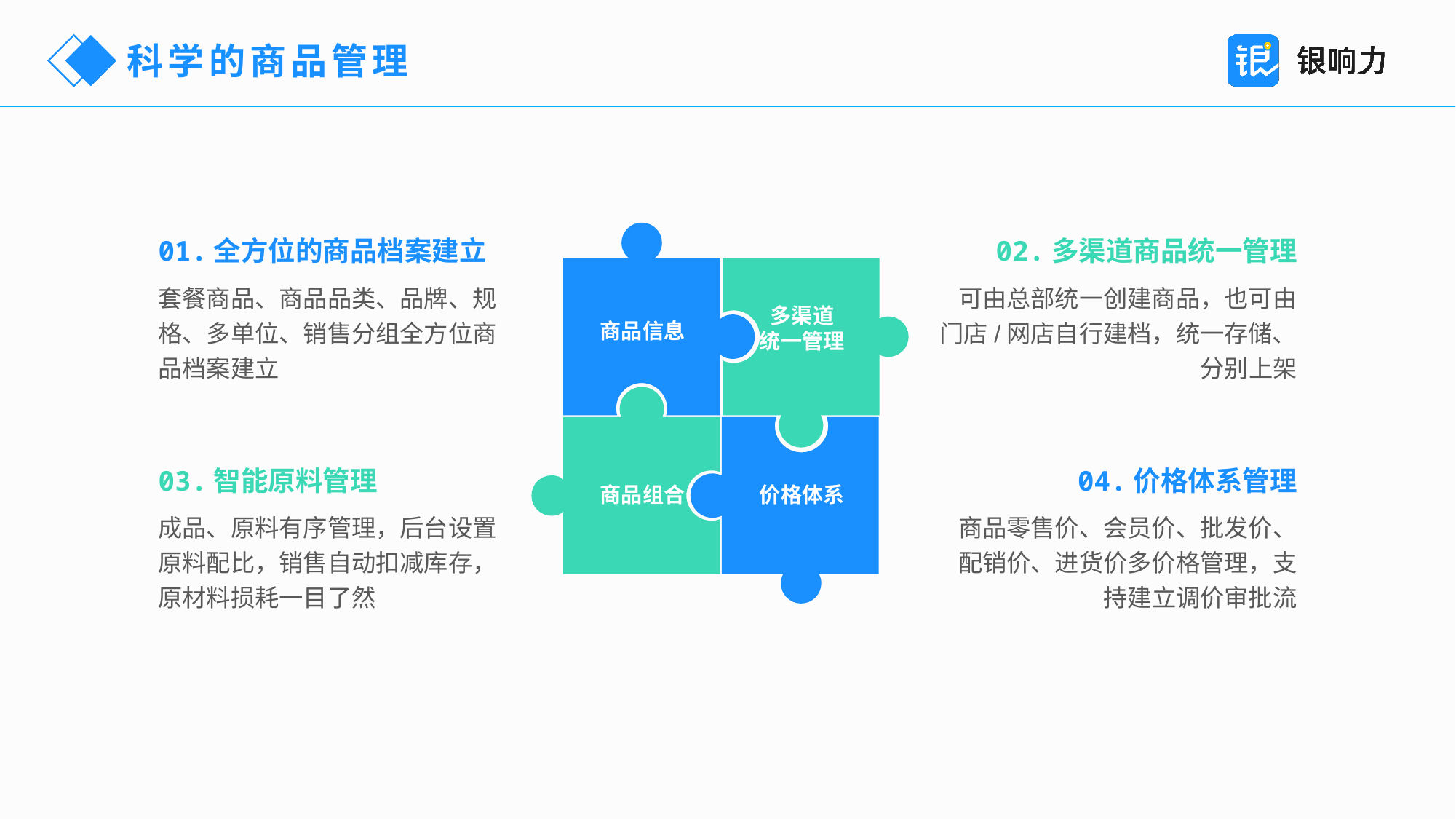

科学的商品管理

01.全方位的商品档案建立
02.多渠道商品统一管理

套餐商品、商品品类、品牌、规格、多单位、销售分组全方位商品档案建立
可由总部统一创建商品，也可由门店/网店自行建档，统一存储、分别上架
多渠道
统一管理
商品信息

03.智能原料管理
04.价格体系管理
商品组合
价格体系
成品、原料有序管理，后台设置原料配比，销售自动扣减库存，原材料损耗一目了然
商品零售价、会员价、批发价、配销价、进货价多价格管理，支持建立调价审批流